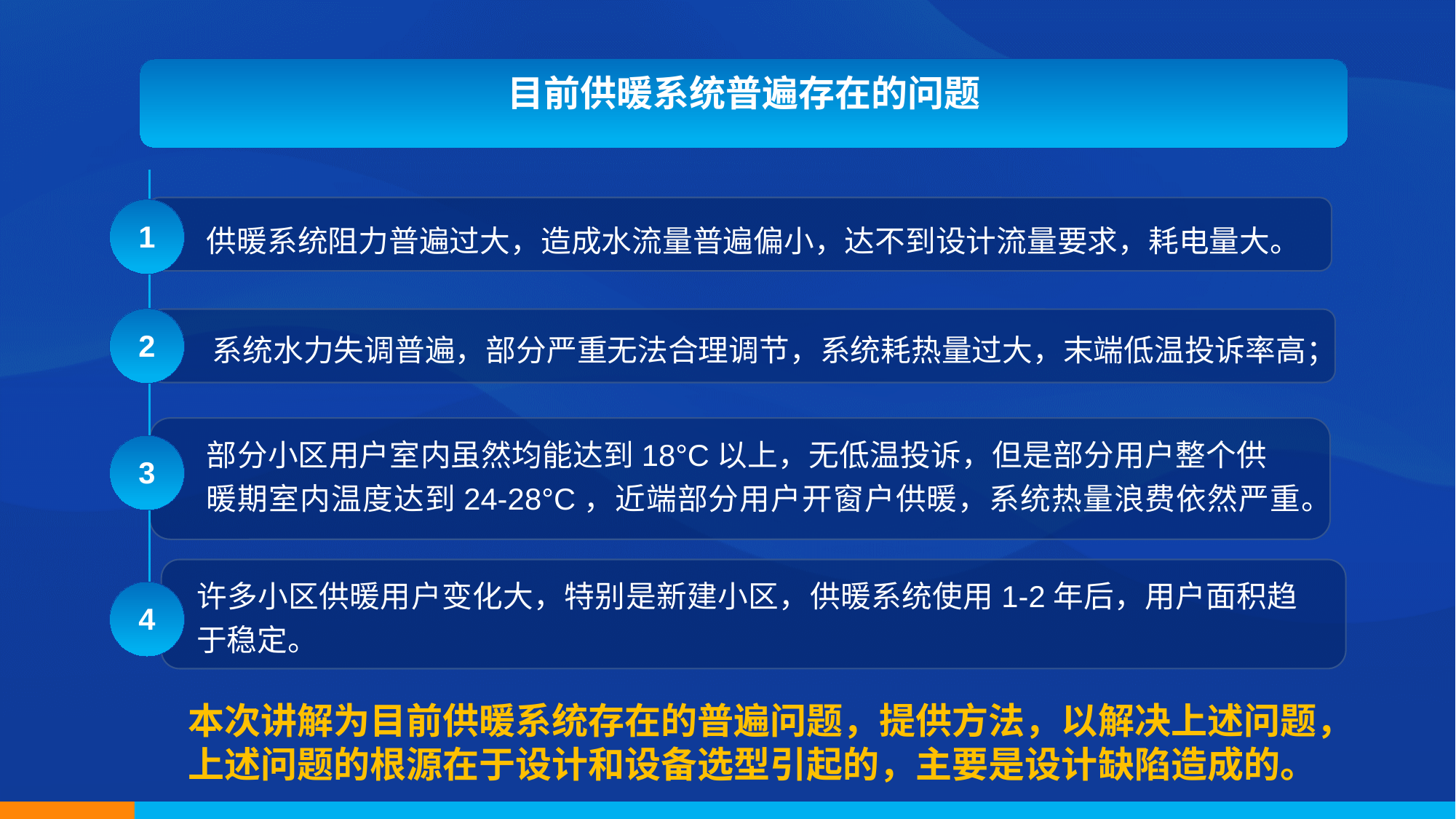

目前供暖系统普遍存在的问题

供暖系统阻力普遍过大，造成水流量普遍偏小，达不到设计流量要求，耗电量大。
1
2

系统水力失调普遍，部分严重无法合理调节，系统耗热量过大，末端低温投诉率高；

部分小区用户室内虽然均能达到18°C以上，无低温投诉，但是部分用户整个供      暖期室内温度达到24-28°C，近端部分用户开窗户供暖，系统热量浪费依然严重。
3

许多小区供暖用户变化大，特别是新建小区，供暖系统使用1-2年后，用户面积趋于稳定。
4
本次讲解为目前供暖系统存在的普遍问题，提供方法，以解决上述问题，上述问题的根源在于设计和设备选型引起的，主要是设计缺陷造成的。